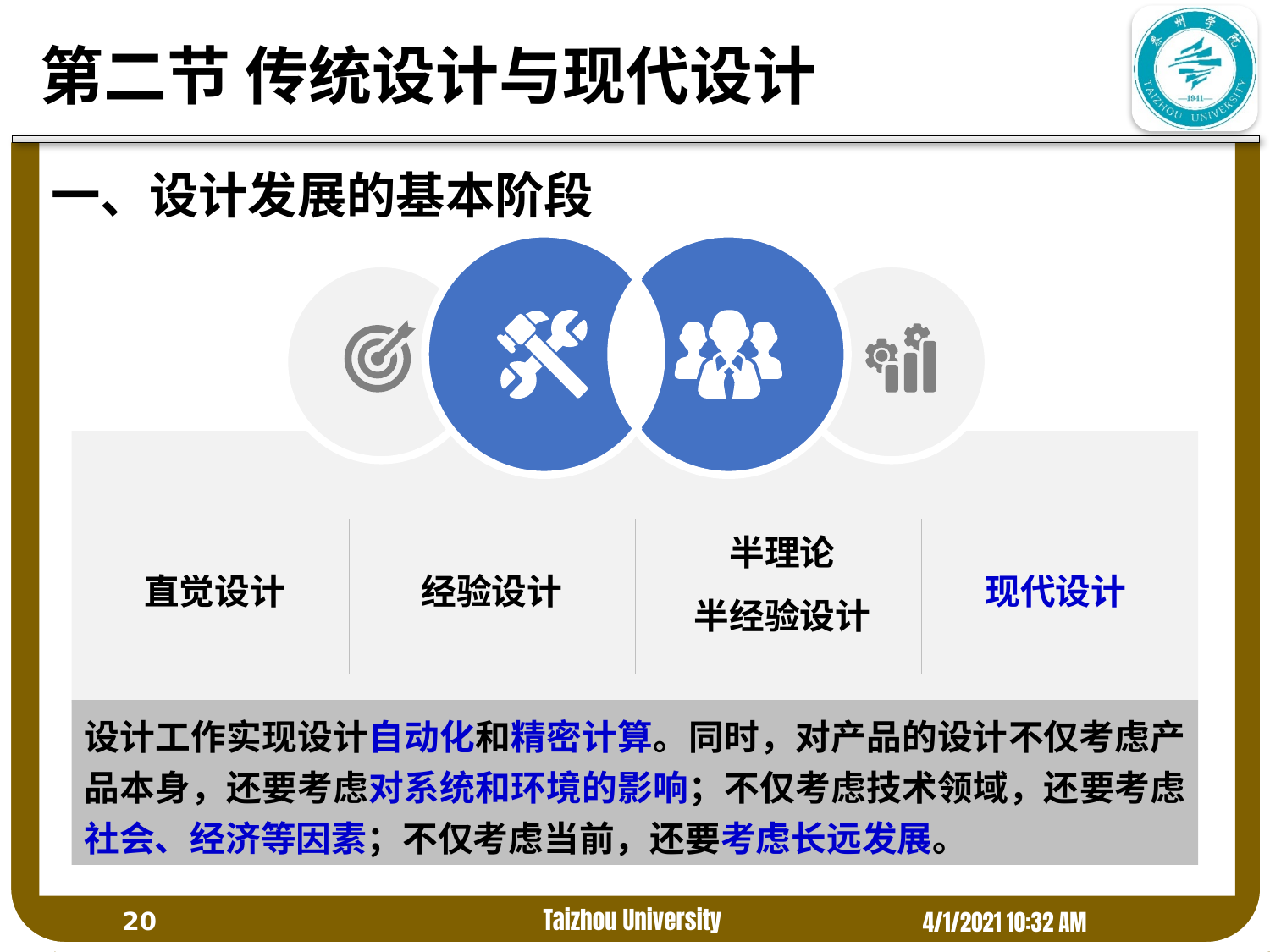

一、设计发展的基本阶段

半理论
半经验设计
直觉设计
经验设计
现代设计
设计工作实现设计自动化和精密计算。同时，对产品的设计不仅考虑产品本身，还要考虑对系统和环境的影响；不仅考虑技术领域，还要考虑社会、经济等因素；不仅考虑当前，还要考虑长远发展。
20